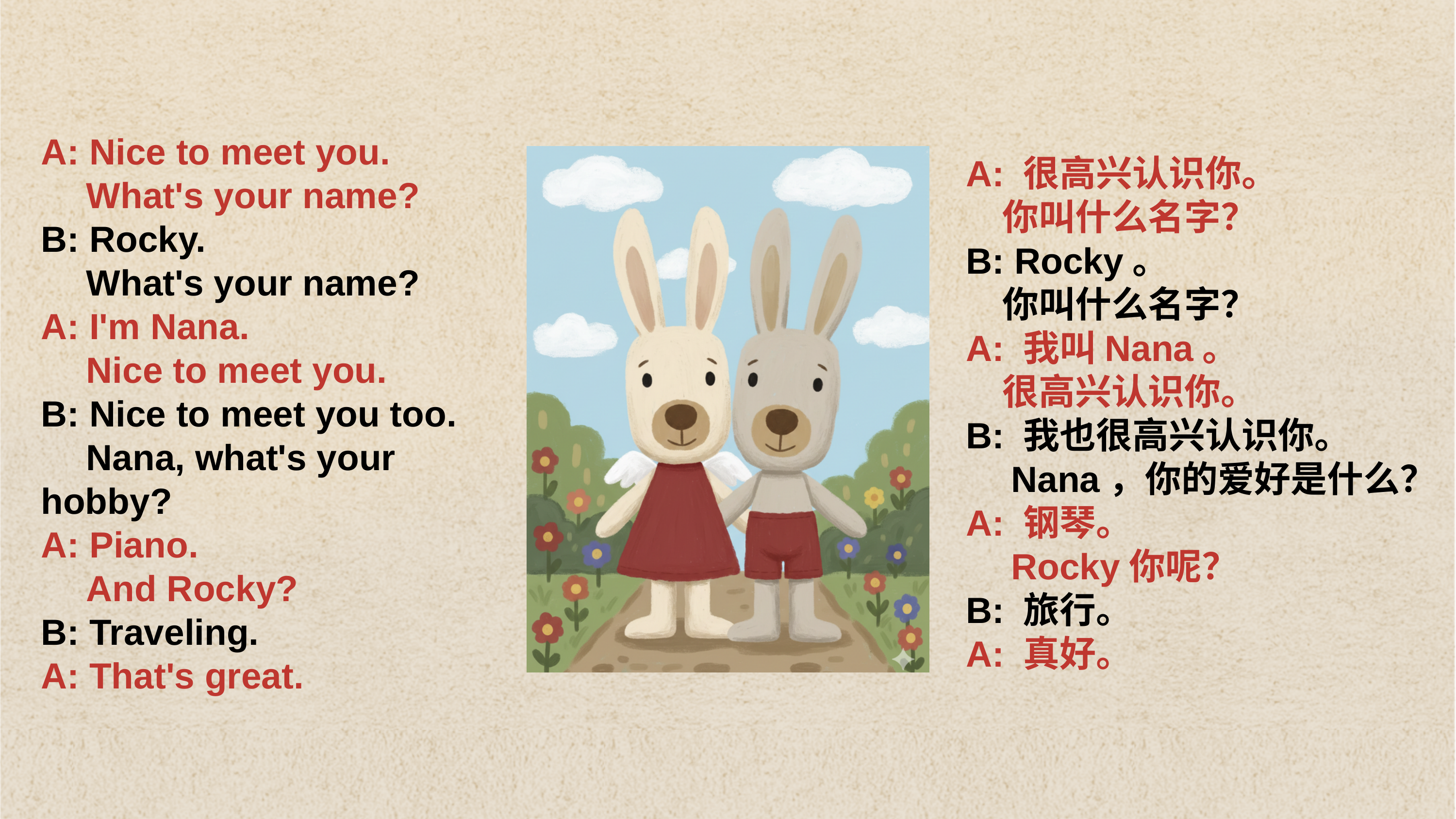

A: Nice to meet you.
　What's your name?
B: Rocky.
　What's your name?
A: I'm Nana.
　Nice to meet you.
B: Nice to meet you too.
　Nana, what's your hobby?
A: Piano.
　And Rocky?
B: Traveling.
A: That's great.

A: 很高兴认识你。
　你叫什么名字？
B: Rocky。
　你叫什么名字？
A: 我叫Nana。
　很高兴认识你。
B: 我也很高兴认识你。
　Nana，你的爱好是什么？
A: 钢琴。
　Rocky你呢？
B: 旅行。
A: 真好。